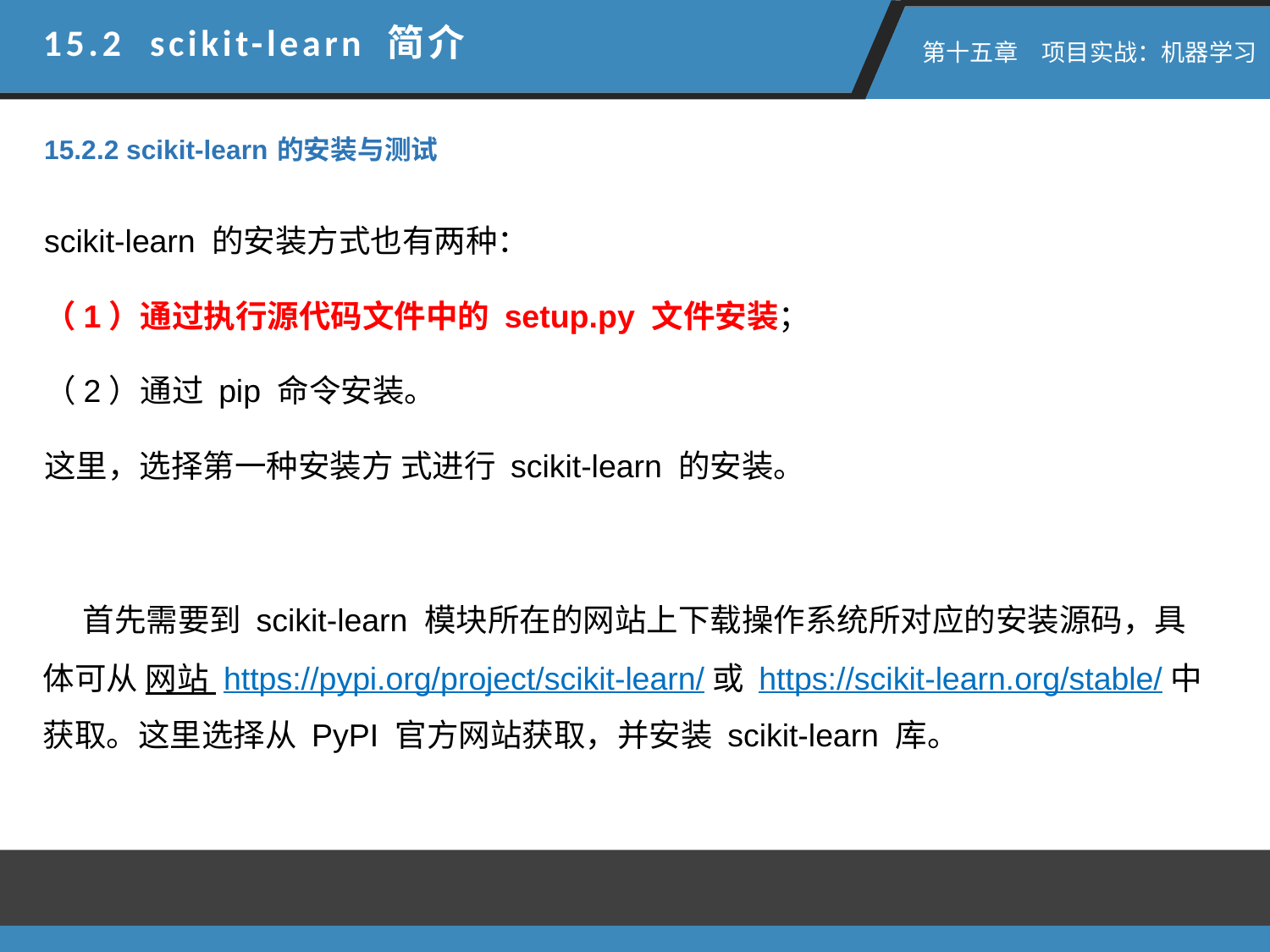

15.2  scikit-learn 简介

  第十五章　项目实战：机器学习
15.2.2 scikit-learn 的安装与测试

scikit-learn 的安装方式也有两种：
（1）通过执行源代码文件中的 setup.py 文件安装；
（2）通过 pip 命令安装。
这里，选择第一种安装方 式进行 scikit-learn 的安装。
    首先需要到 scikit-learn 模块所在的网站上下载操作系统所对应的安装源码，具体可从 网站 https://pypi.org/project/scikit-learn/或 https://scikit-learn.org/stable/中获取。这里选择从 PyPI 官方网站获取，并安装 scikit-learn 库。